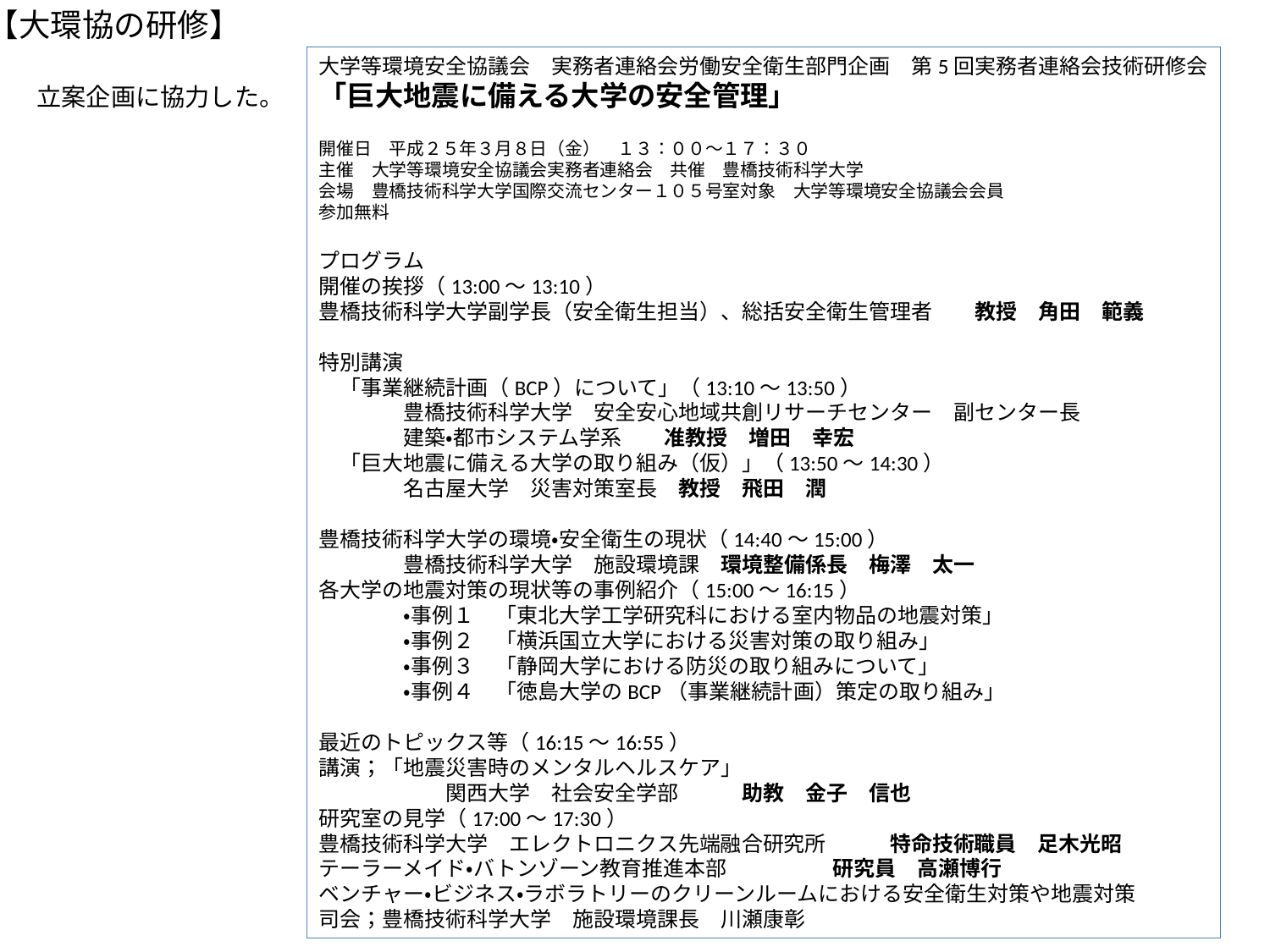

【大環協の研修】

　　立案企画に協力した。
大学等環境安全協議会　実務者連絡会労働安全衛生部門企画　第5回実務者連絡会技術研修会
「巨大地震に備える大学の安全管理」

開催日　平成２５年３月８日（金）　１３：００～１７：３０
主催　大学等環境安全協議会実務者連絡会　共催　豊橋技術科学大学
会場　豊橋技術科学大学国際交流センター１０５号室対象　大学等環境安全協議会会員
参加無料

プログラム
開催の挨拶（13:00～13:10）
豊橋技術科学大学副学長（安全衛生担当）、総括安全衛生管理者　　教授　角田　範義

特別講演
　「事業継続計画（BCP）について」（13:10～13:50）
　　　　豊橋技術科学大学　安全安心地域共創リサーチセンター　副センター長
　　　　建築・都市システム学系　　准教授　増田　幸宏
　「巨大地震に備える大学の取り組み（仮）」（13:50～14:30）
　　　　名古屋大学　災害対策室長　教授　飛田　潤

豊橋技術科学大学の環境・安全衛生の現状（14:40～15:00）
　　　　豊橋技術科学大学　施設環境課　環境整備係長　梅澤　太一
各大学の地震対策の現状等の事例紹介（15:00～16:15）
　　　　・事例１　「東北大学工学研究科における室内物品の地震対策」
　　　　・事例２　「横浜国立大学における災害対策の取り組み」
　　　　・事例３　「静岡大学における防災の取り組みについて」
　　　　・事例４　「徳島大学のBCP（事業継続計画）策定の取り組み」

最近のトピックス等（16:15～16:55）
講演；「地震災害時のメンタルヘルスケア」
　　　　　　関西大学　社会安全学部　　　助教　金子　信也
研究室の見学（17:00～17:30）
豊橋技術科学大学　エレクトロニクス先端融合研究所　　　特命技術職員　足木光昭
テーラーメイド・バトンゾーン教育推進本部　　　　　研究員　高瀬博行
ベンチャー・ビジネス・ラボラトリーのクリーンルームにおける安全衛生対策や地震対策
司会；豊橋技術科学大学　施設環境課長　川瀬康彰